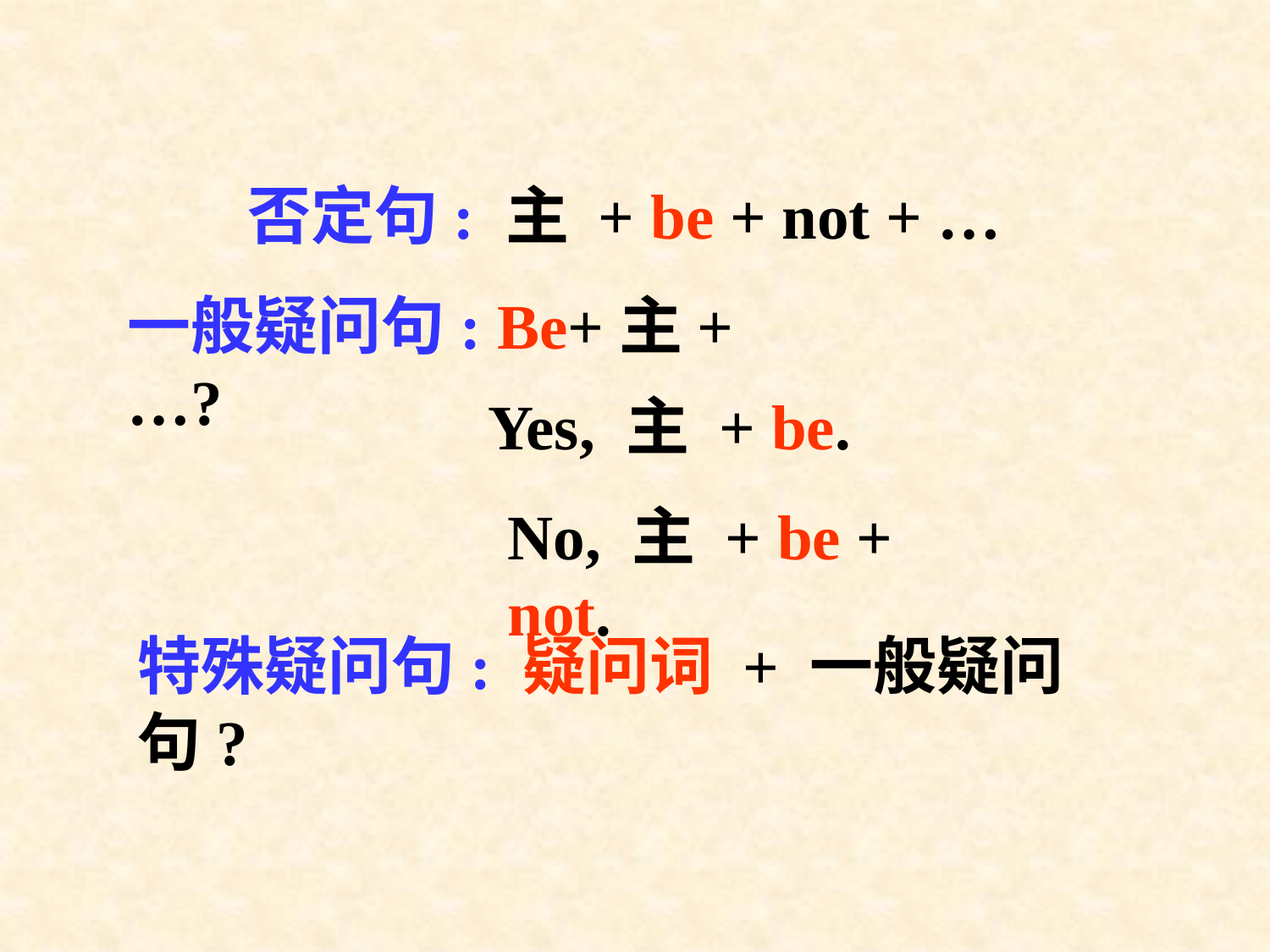

否定句: 主 + be + not + …
一般疑问句: Be+主+…?
Yes, 主 + be.
No, 主 + be + not.
特殊疑问句: 疑问词 + 一般疑问句?